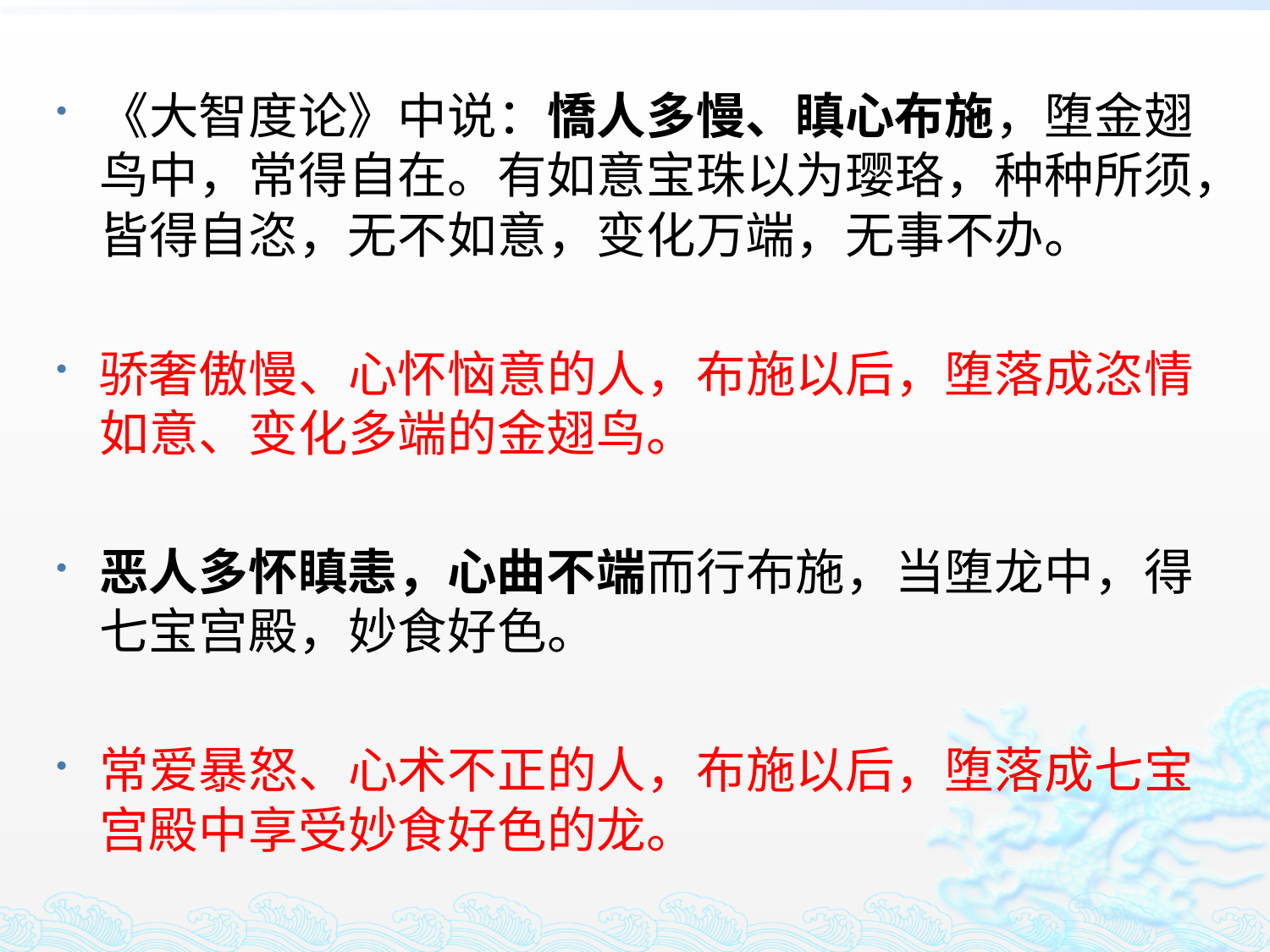

《大智度论》中说：憍人多慢、瞋心布施，堕金翅鸟中，常得自在。有如意宝珠以为璎珞，种种所须，皆得自恣，无不如意，变化万端，无事不办。

骄奢傲慢、心怀恼意的人，布施以后，堕落成恣情如意、变化多端的金翅鸟。

恶人多怀瞋恚，心曲不端而行布施，当堕龙中，得七宝宫殿，妙食好色。

常爱暴怒、心术不正的人，布施以后，堕落成七宝宫殿中享受妙食好色的龙。